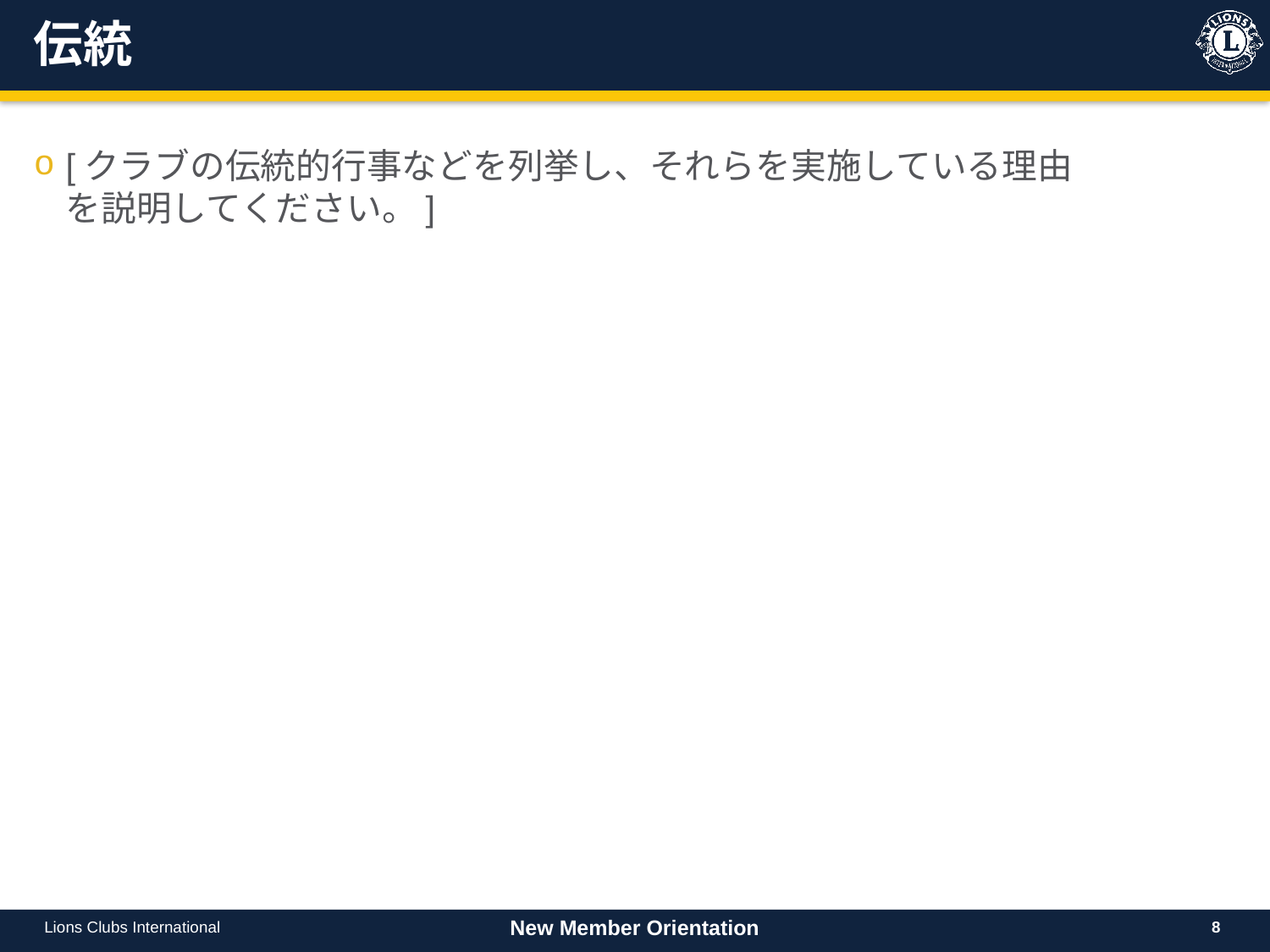

# 伝統
[クラブの伝統的行事などを列挙し、それらを実施している理由を説明してください。]